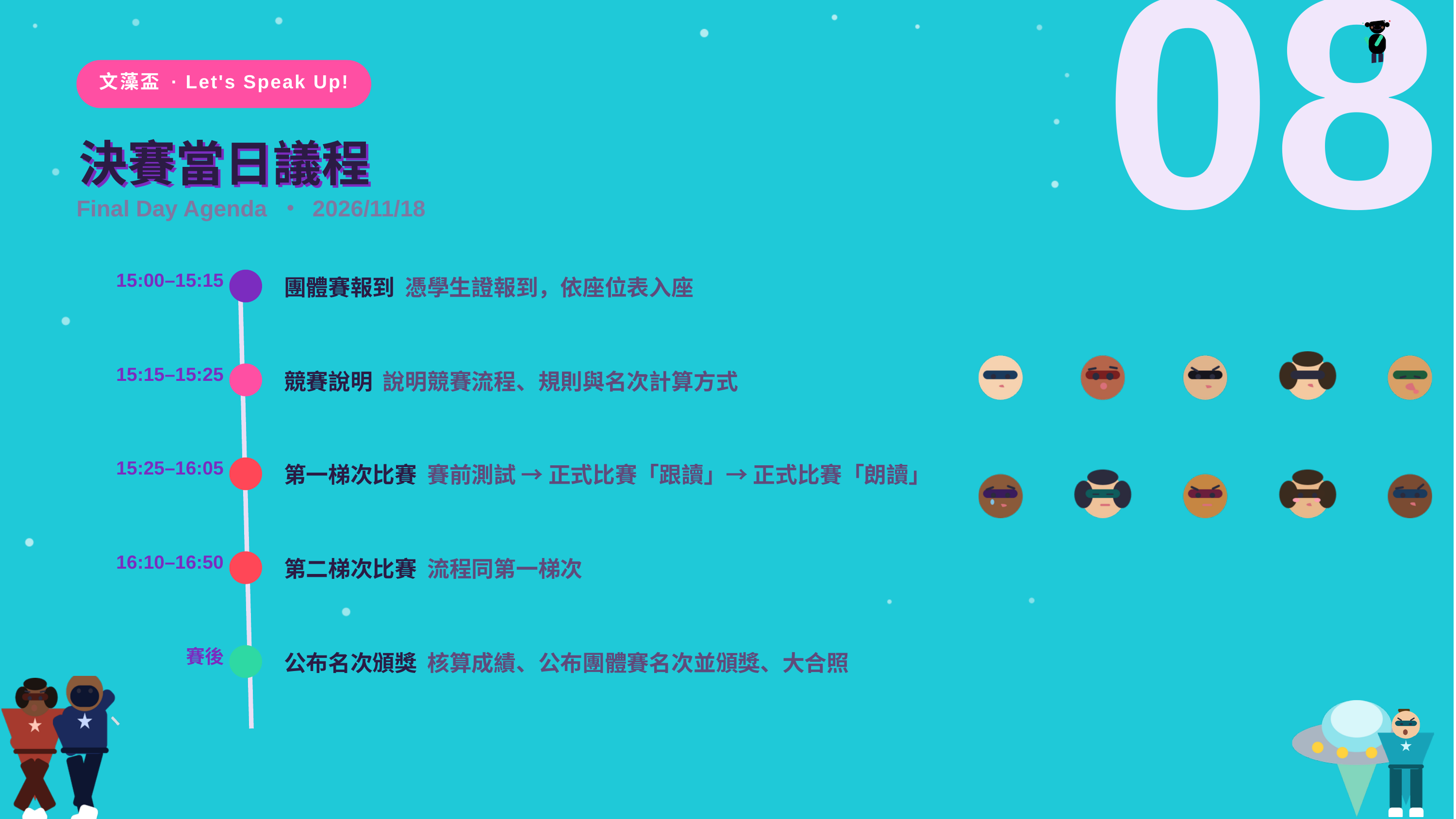

08

文藻盃 · Let's Speak Up!

決賽當日議程

決賽當日議程

Final Day Agenda ・ 2026/11/18

團體賽報到  憑學生證報到，依座位表入座

15:00–15:15

競賽說明  說明競賽流程、規則與名次計算方式

15:15–15:25

第一梯次比賽  賽前測試 → 正式比賽「跟讀」→ 正式比賽「朗讀」

15:25–16:05

第二梯次比賽  流程同第一梯次

16:10–16:50

公布名次頒獎  核算成績、公布團體賽名次並頒獎、大合照

賽後